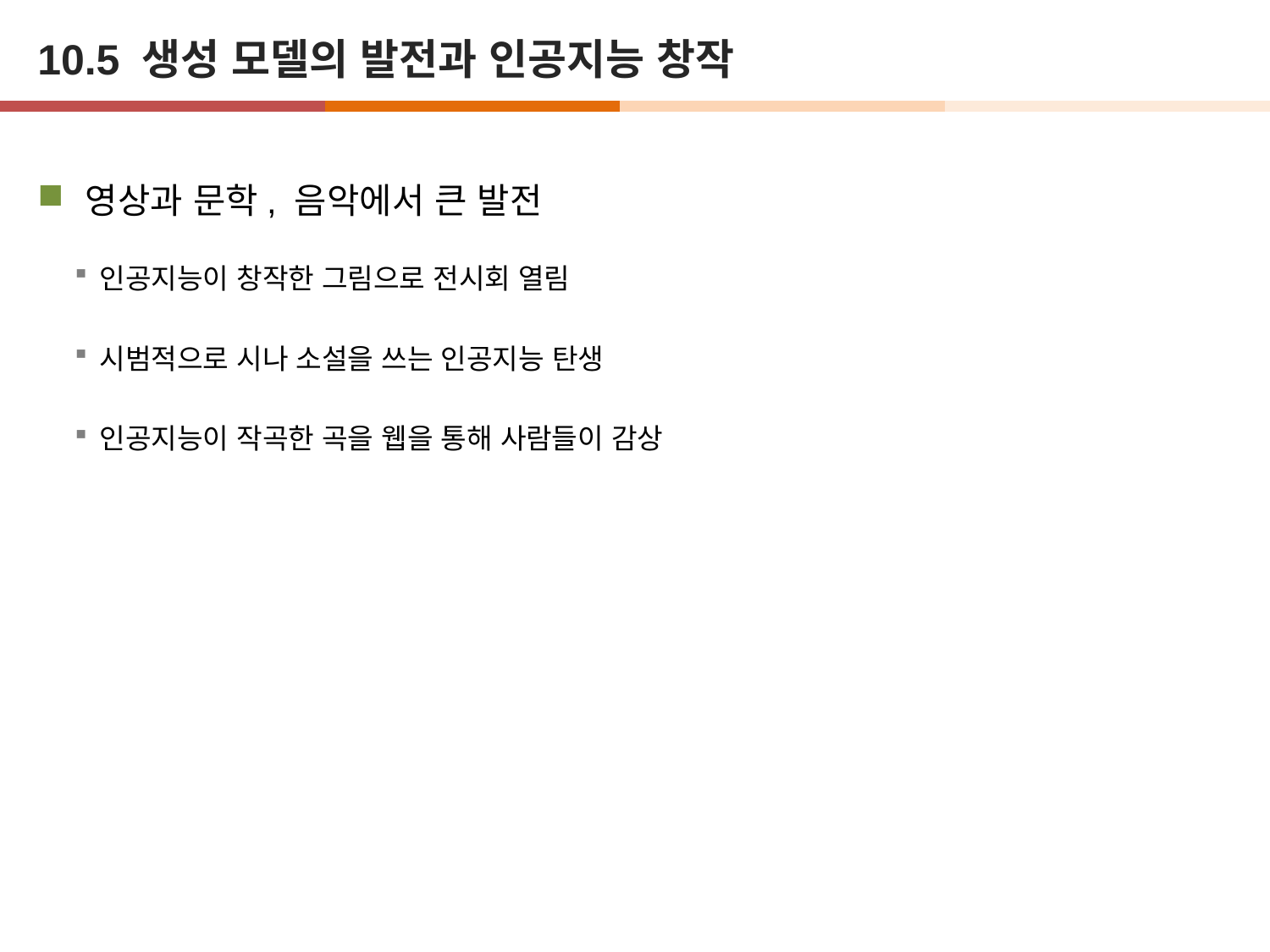

# 10.5 생성 모델의 발전과 인공지능 창작
영상과 문학, 음악에서 큰 발전
인공지능이 창작한 그림으로 전시회 열림
시범적으로 시나 소설을 쓰는 인공지능 탄생
인공지능이 작곡한 곡을 웹을 통해 사람들이 감상